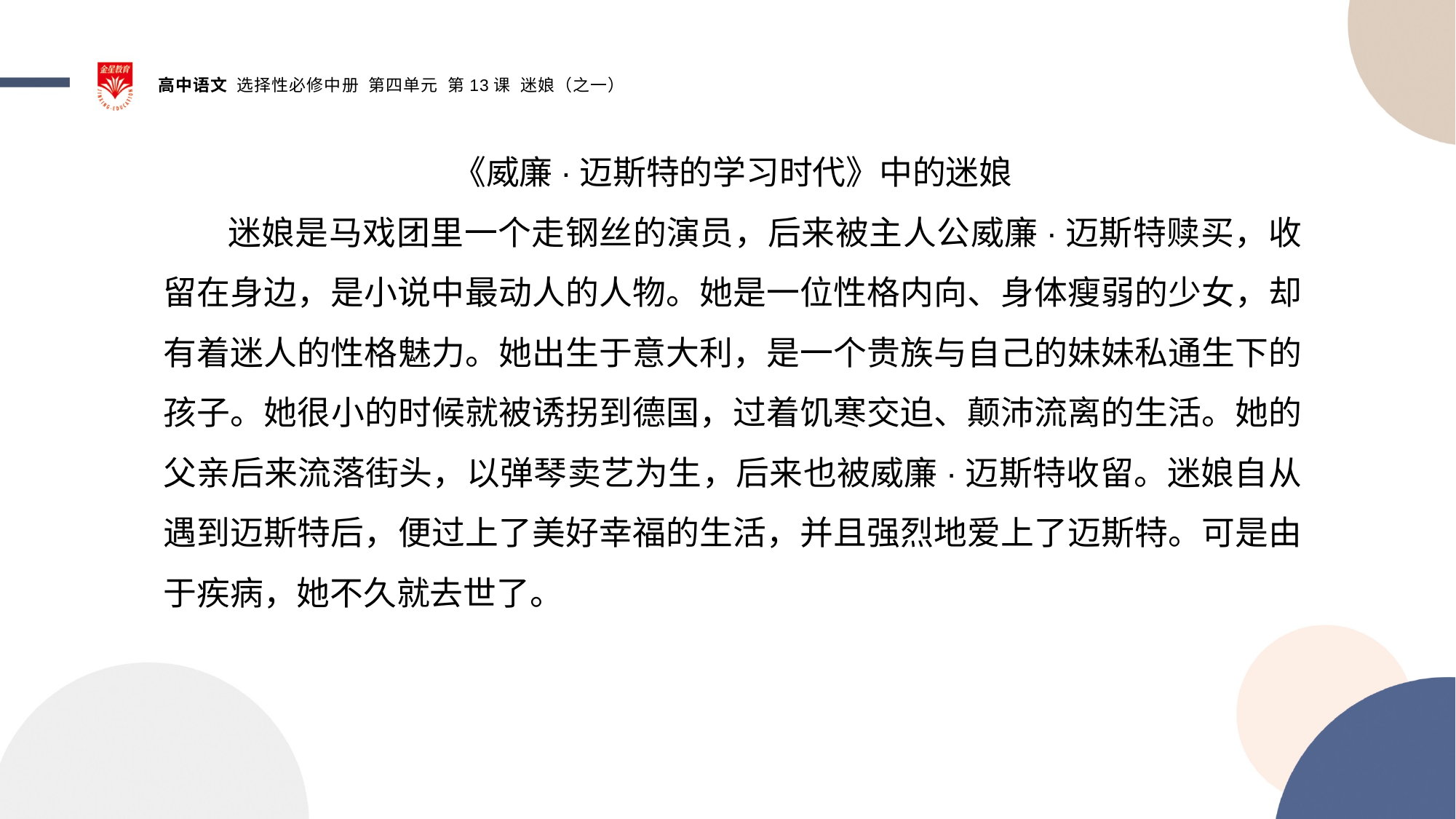

《威廉·迈斯特的学习时代》中的迷娘
       迷娘是马戏团里一个走钢丝的演员，后来被主人公威廉·迈斯特赎买，收留在身边，是小说中最动人的人物。她是一位性格内向、身体瘦弱的少女，却有着迷人的性格魅力。她出生于意大利，是一个贵族与自己的妹妹私通生下的孩子。她很小的时候就被诱拐到德国，过着饥寒交迫、颠沛流离的生活。她的父亲后来流落街头，以弹琴卖艺为生，后来也被威廉·迈斯特收留。迷娘自从遇到迈斯特后，便过上了美好幸福的生活，并且强烈地爱上了迈斯特。可是由于疾病，她不久就去世了。